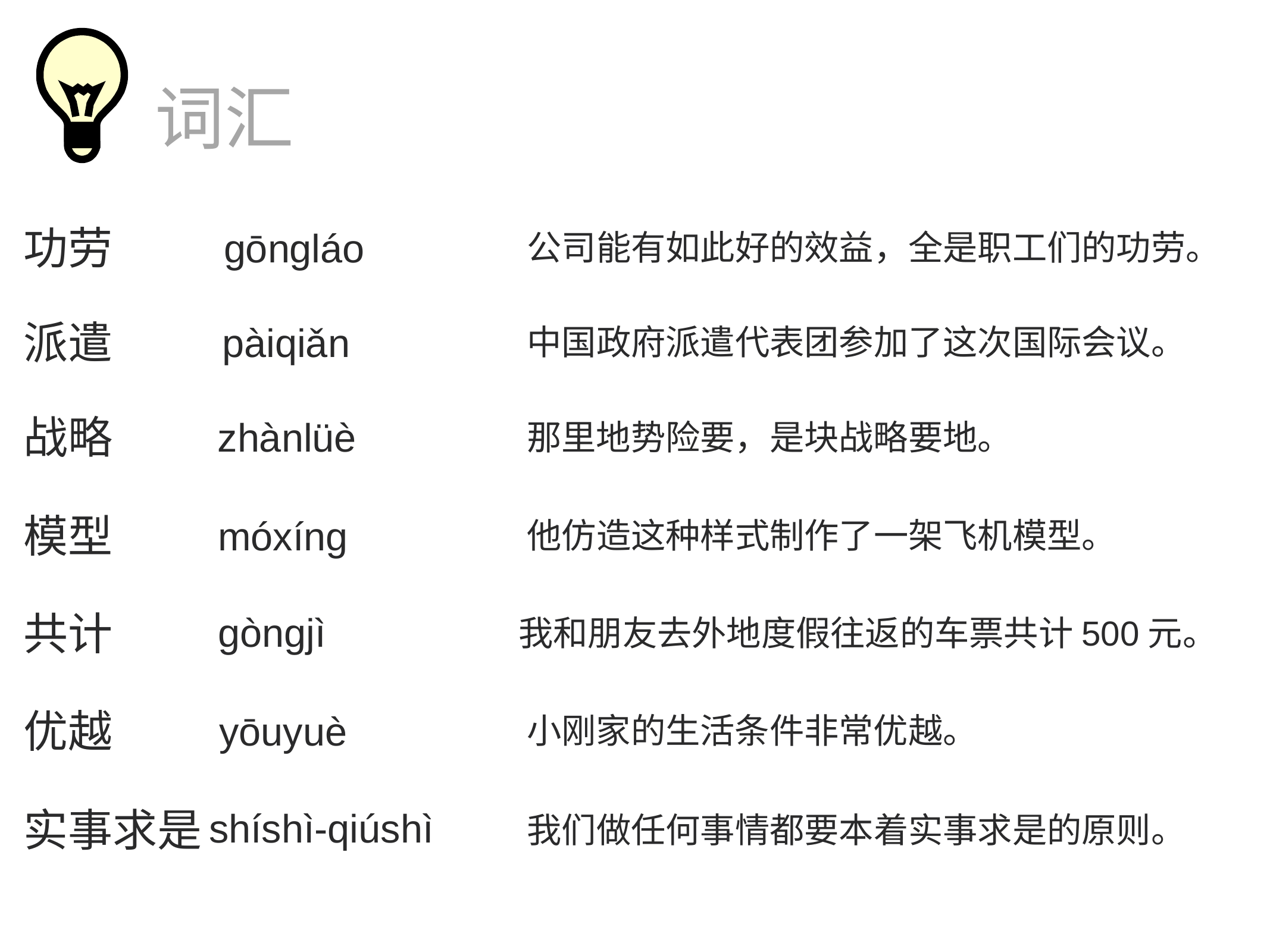

词汇
功劳
gōngláo
公司能有如此好的效益，全是职工们的功劳。
派遣
pàiqiǎn
中国政府派遣代表团参加了这次国际会议。
战略
zhànlüè
那里地势险要，是块战略要地。
模型
móxíng
他仿造这种样式制作了一架飞机模型。
共计
gòngjì
我和朋友去外地度假往返的车票共计500元。
优越
yōuyuè
小刚家的生活条件非常优越。
实事求是
shíshì-qiúshì
我们做任何事情都要本着实事求是的原则。